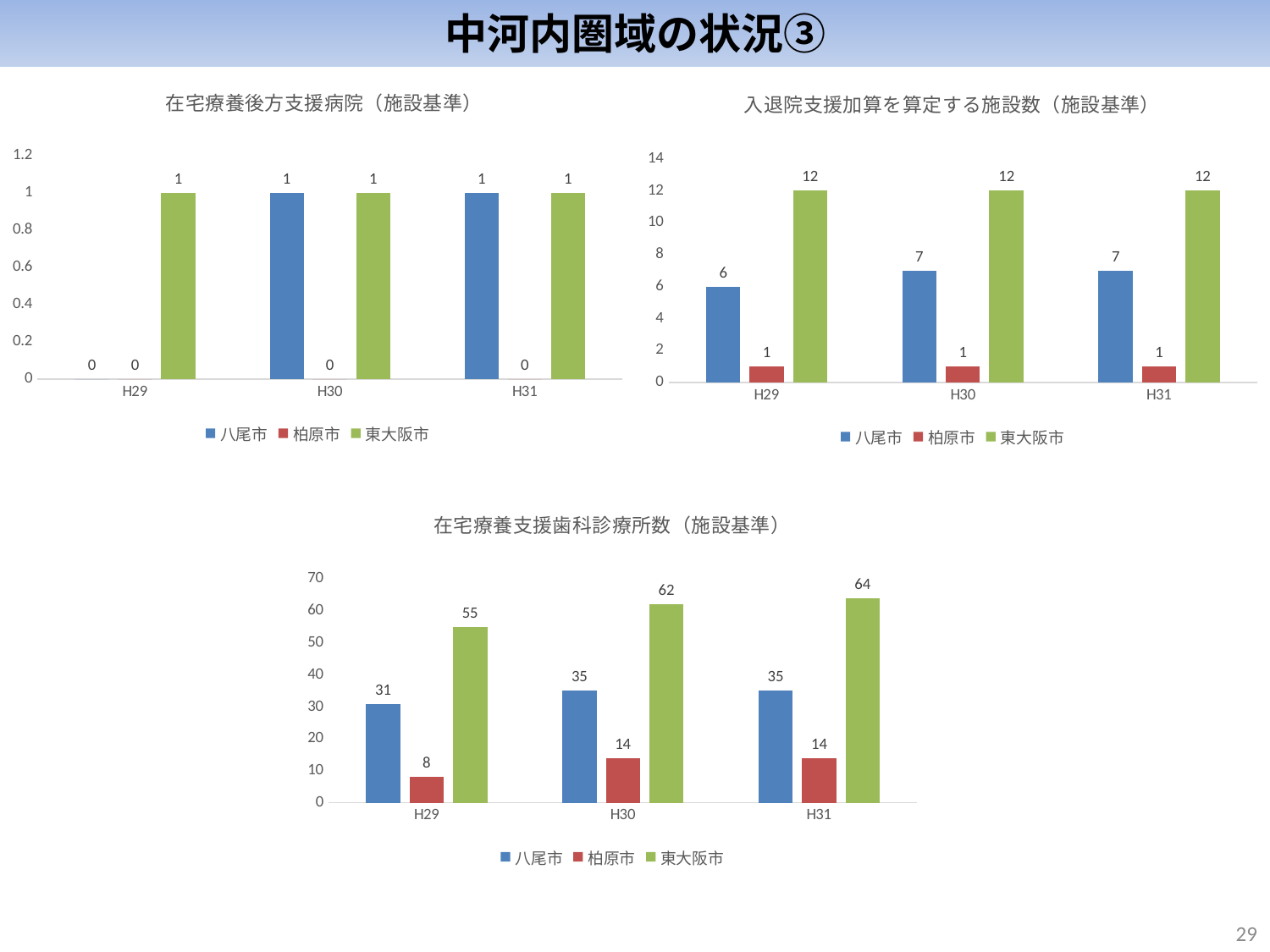

中河内圏域の状況③

### Chart: 在宅療養後方支援病院（施設基準）

| Category | 八尾市 | 柏原市 | 東大阪市 |
|---|---|---|---|
| H29 | 0.0 | 0.0 | 1.0 |
| H30 | 1.0 | 0.0 | 1.0 |
| H31 | 1.0 | 0.0 | 1.0 |

### Chart: 入退院支援加算を算定する施設数（施設基準）

| Category | 八尾市 | 柏原市 | 東大阪市 |
|---|---|---|---|
| H29 | 6.0 | 1.0 | 12.0 |
| H30 | 7.0 | 1.0 | 12.0 |
| H31 | 7.0 | 1.0 | 12.0 |

### Chart: 在宅療養支援歯科診療所数（施設基準）

| Category | 八尾市 | 柏原市 | 東大阪市 |
|---|---|---|---|
| H29 | 31.0 | 8.0 | 55.0 |
| H30 | 35.0 | 14.0 | 62.0 |
| H31 | 35.0 | 14.0 | 64.0 |
29